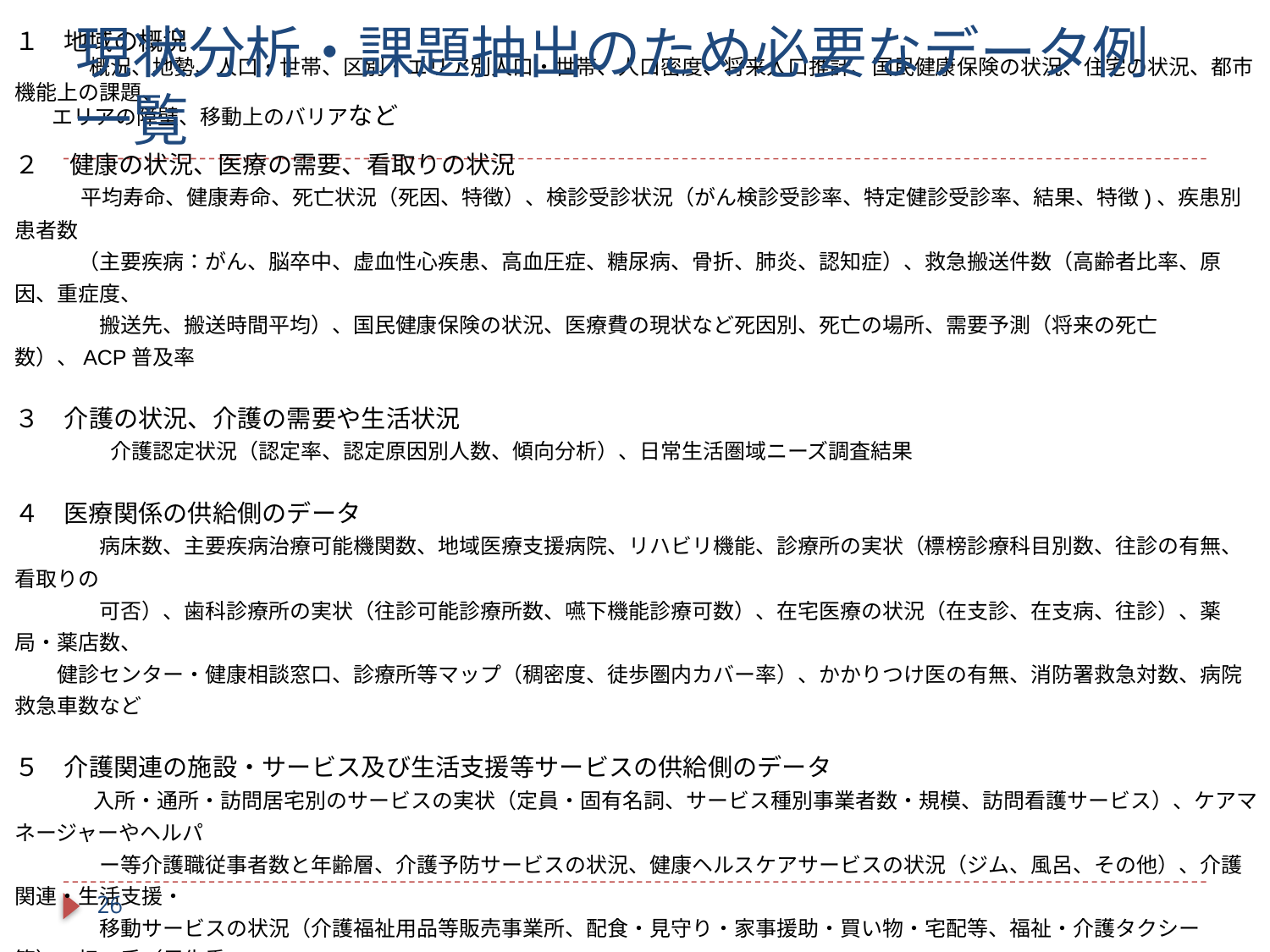

# 現状分析・課題抽出のため必要なデータ例一覧
１　地域の概況
　　　概況、地勢、人口・世帯、区別・エリア別人口・世帯、人口密度、将来人口推計、国民健康保険の状況、住宅の状況、都市機能上の課題、
       エリアの障壁、移動上のバリアなど

２　 健康の状況、医療の需要、看取りの状況
 　　 平均寿命、健康寿命、死亡状況（死因、特徴）、検診受診状況（がん検診受診率、特定健診受診率、結果、特徴)、疾患別患者数
　　　（主要疾病：がん、脳卒中、虚血性心疾患、高血圧症、糖尿病、骨折、肺炎、認知症）、救急搬送件数（高齢者比率、原因、重症度、
　　　　搬送先、搬送時間平均）、国民健康保険の状況、医療費の現状など死因別、死亡の場所、需要予測（将来の死亡数）、ACP普及率

３　介護の状況、介護の需要や生活状況
　　　　介護認定状況（認定率、認定原因別人数、傾向分析）、日常生活圏域ニーズ調査結果

４　医療関係の供給側のデータ
　　　病床数、主要疾病治療可能機関数、地域医療支援病院、リハビリ機能、診療所の実状（標榜診療科目別数、往診の有無、看取りの
　　　　可否）、歯科診療所の実状（往診可能診療所数、嚥下機能診療可数）、在宅医療の状況（在支診、在支病、往診）、薬局・薬店数、
        健診センター・健康相談窓口、診療所等マップ（稠密度、徒歩圏内カバー率）、かかりつけ医の有無、消防署救急対数、病院救急車数など

５　介護関連の施設・サービス及び生活支援等サービスの供給側のデータ
　　　 入所・通所・訪問居宅別のサービスの実状（定員・固有名詞、サービス種別事業者数・規模、訪問看護サービス）、ケアマネージャーやヘルパ
　　　　ー等介護職従事者数と年齢層、介護予防サービスの状況、健康ヘルスケアサービスの状況（ジム、風呂、その他）、介護関連・生活支援・
　　　　移動サービスの状況（介護福祉用品等販売事業所、配食・見守り・家事援助・買い物・宅配等、福祉・介護タクシー等）、担い手（民生委
　　　　員、ボランティア、NPO、高齢者団体等）
26